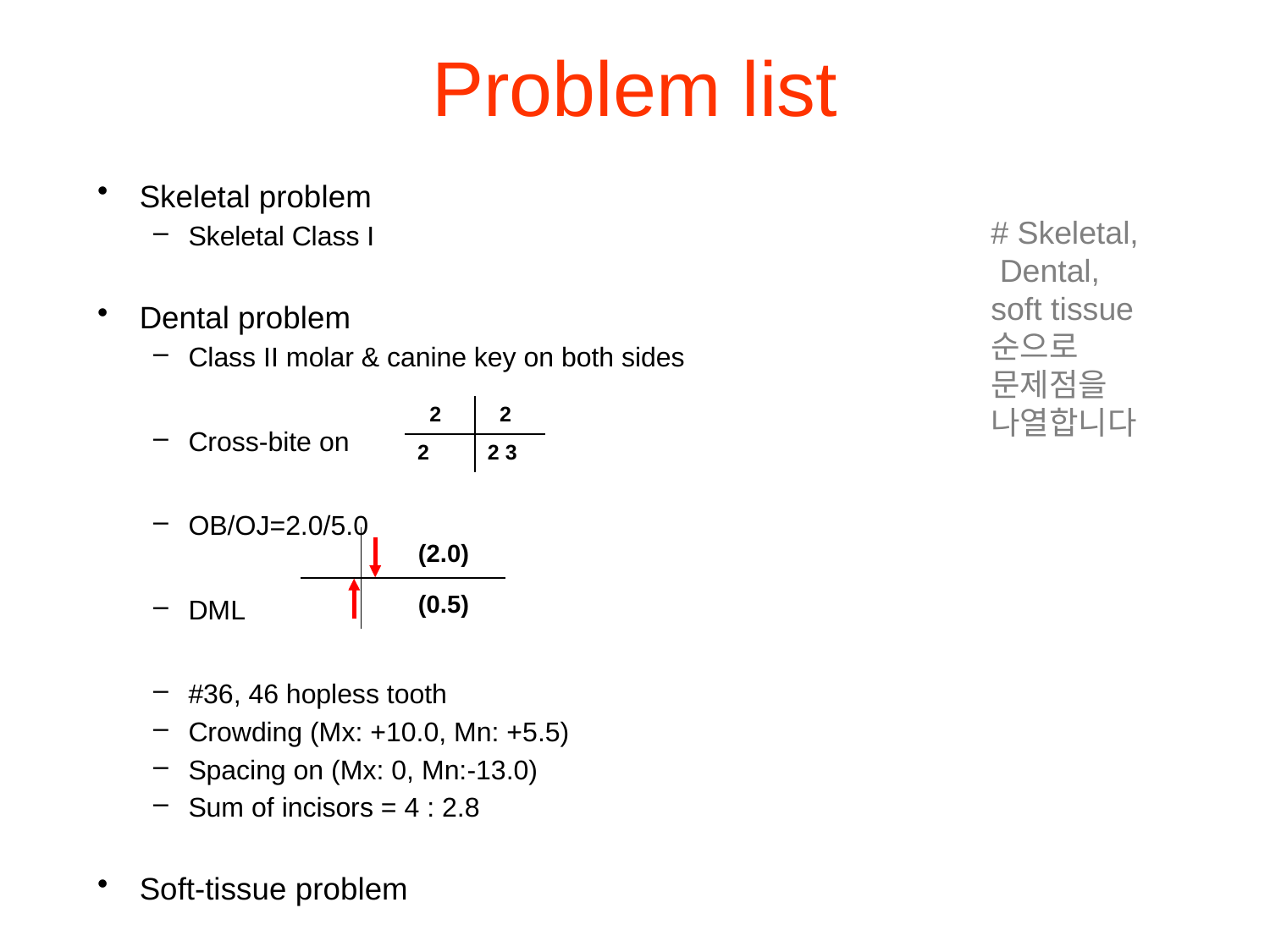

# Problem list
Skeletal problem
Skeletal Class I

Dental problem
Class II molar & canine key on both sides

Cross-bite on

OB/OJ=2.0/5.0

DML

#36, 46 hopless tooth
Crowding (Mx: +10.0, Mn: +5.5)
Spacing on (Mx: 0, Mn:-13.0)
Sum of incisors = 4 : 2.8

Soft-tissue problem

# Skeletal,
 Dental,
soft tissue
순으로 문제점을
나열합니다
| 2 | 2 |
| --- | --- |
| 2 | 2 3 |
|  | (2.0) |
| --- | --- |
|  | (0.5) |